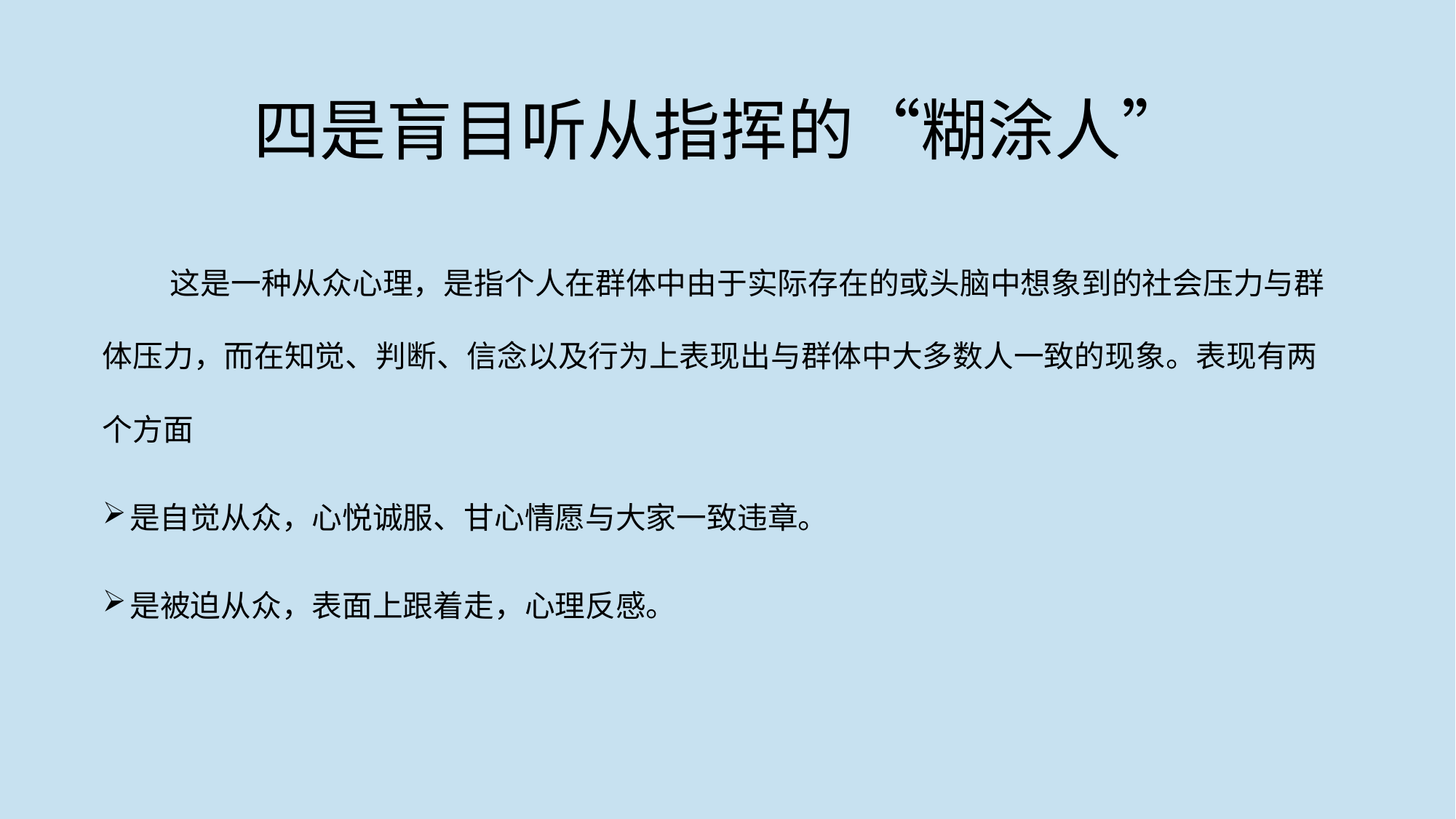

四是肓目听从指挥的“糊涂人”
         这是一种从众心理，是指个人在群体中由于实际存在的或头脑中想象到的社会压力与群体压力，而在知觉、判断、信念以及行为上表现出与群体中大多数人一致的现象。表现有两个方面
是自觉从众，心悦诚服、甘心情愿与大家一致违章。
是被迫从众，表面上跟着走，心理反感。